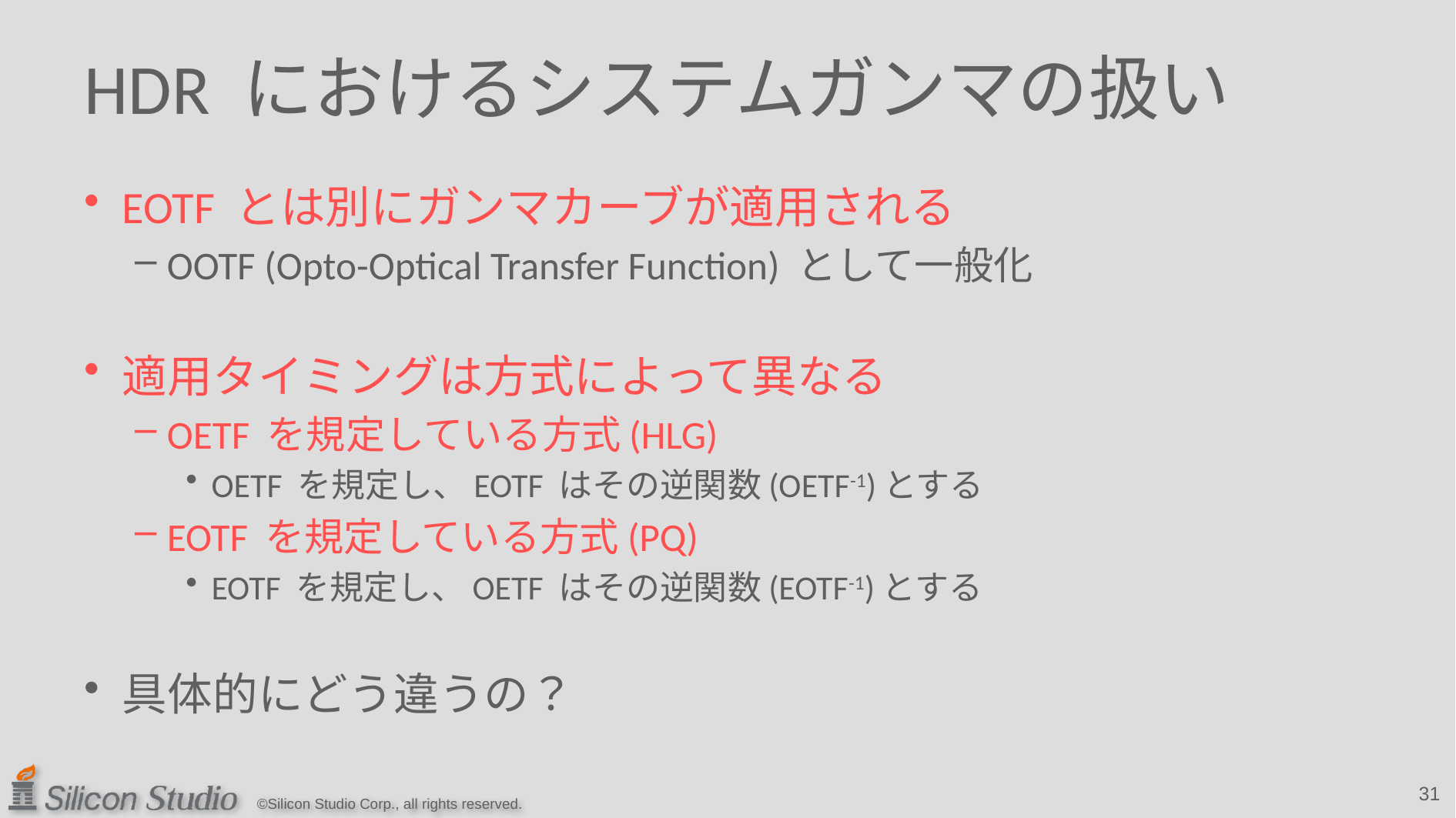

# HDR におけるシステムガンマの扱い
EOTF とは別にガンマカーブが適用される
OOTF (Opto-Optical Transfer Function) として一般化

適用タイミングは方式によって異なる
OETF を規定している方式(HLG)
OETF を規定し、EOTF はその逆関数(OETF-1)とする
EOTF を規定している方式(PQ)
EOTF を規定し、OETF はその逆関数(EOTF-1)とする

具体的にどう違うの？
31